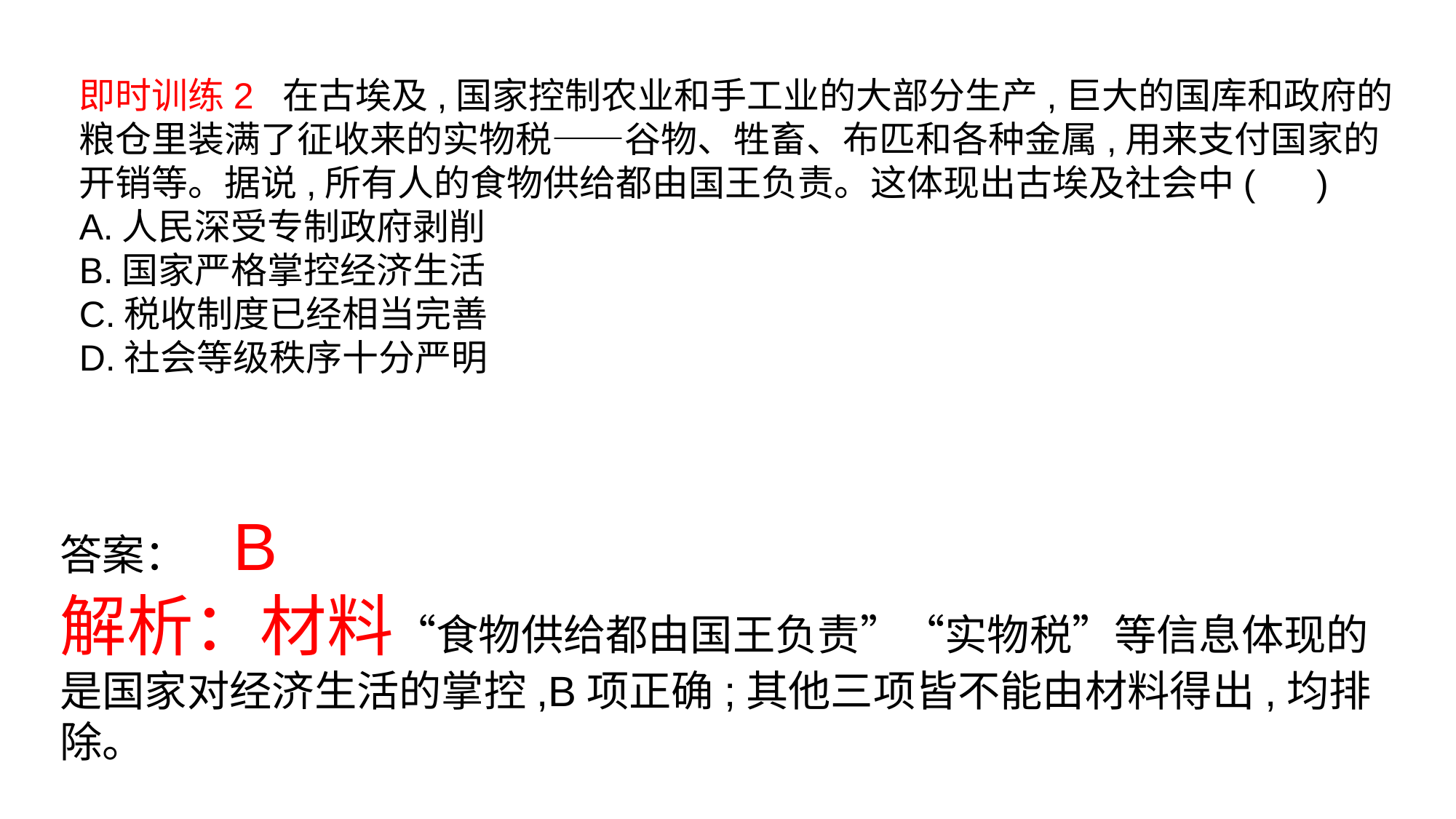

即时训练2  在古埃及,国家控制农业和手工业的大部分生产,巨大的国库和政府的粮仓里装满了征收来的实物税——谷物、牲畜、布匹和各种金属,用来支付国家的开销等。据说,所有人的食物供给都由国王负责。这体现出古埃及社会中(      )A.人民深受专制政府剥削B.国家严格掌控经济生活C.税收制度已经相当完善D.社会等级秩序十分严明

答案：  B 解析：材料“食物供给都由国王负责”“实物税”等信息体现的是国家对经济生活的掌控,B项正确;其他三项皆不能由材料得出,均排除。